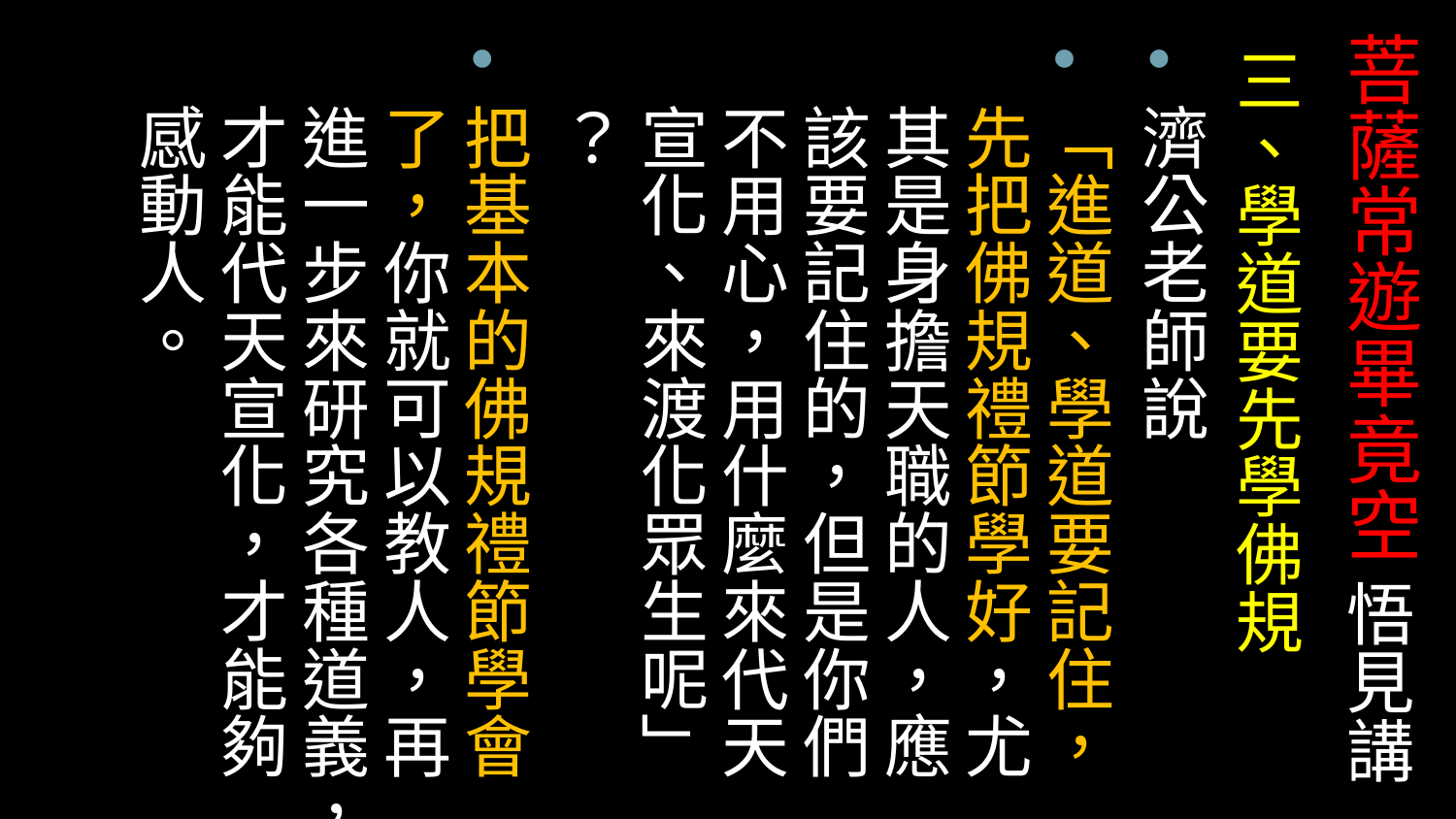

# 菩薩常遊畢竟空 悟見講
三、學道要先學佛規
濟公老師說
「進道、學道要記住，先把佛規禮節學好，尤其是身擔天職的人，應該要記住的，但是你們不用心，用什麼來代天宣化、來渡化眾生呢」 ？
把基本的佛規禮節學會了，你就可以教人，再進一步來研究各種道義，才能代天宣化，才能夠感動人。